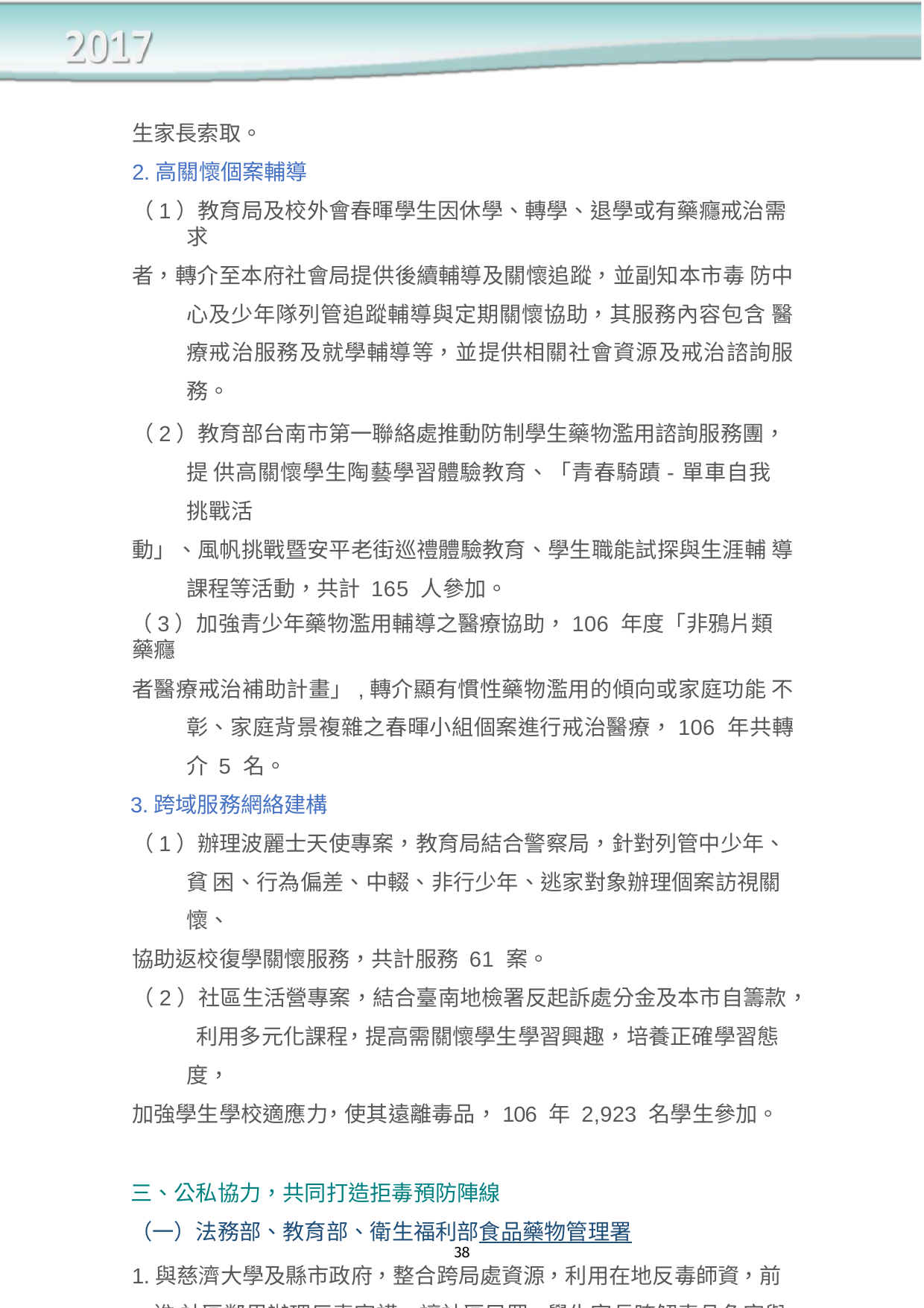

生家長索取。
2.高關懷個案輔導
（1）教育局及校外會春暉學生因休學、轉學、退學或有藥癮戒治需求
者，轉介至本府社會局提供後續輔導及關懷追蹤，並副知本市毒 防中心及少年隊列管追蹤輔導與定期關懷協助，其服務內容包含 醫療戒治服務及就學輔導等，並提供相關社會資源及戒治諮詢服 務。
（2）教育部台南市第一聯絡處推動防制學生藥物濫用諮詢服務團，提 供高關懷學生陶藝學習體驗教育、「青春騎蹟-單車自我挑戰活
動」、風帆挑戰暨安平老街巡禮體驗教育、學生職能試探與生涯輔 導課程等活動，共計 165 人參加。
（3）加強青少年藥物濫用輔導之醫療協助，106 年度「非鴉片類藥癮
者醫療戒治補助計畫」,轉介顯有慣性藥物濫用的傾向或家庭功能 不彰、家庭背景複雜之春暉小組個案進行戒治醫療，106 年共轉 介 5 名。
3.跨域服務網絡建構
（1）辦理波麗士天使專案，教育局結合警察局，針對列管中少年、貧 困、行為偏差、中輟、非行少年、逃家對象辦理個案訪視關懷、
協助返校復學關懷服務，共計服務 61 案。
（2）社區生活營專案，結合臺南地檢署反起訴處分金及本市自籌款，  利用多元化課程，提高需關懷學生學習興趣，培養正確學習態度，
加強學生學校適應力，使其遠離毒品，106 年 2,923 名學生參加。

三、公私協力，共同打造拒毒預防陣線
（一）法務部、教育部、衛生福利部食品藥物管理署
1.與慈濟大學及縣市政府，整合跨局處資源，利用在地反毒師資，前進 社區鄰里辦理反毒宣講，讓社區民眾、學生家長瞭解毒品危害與傳播
38